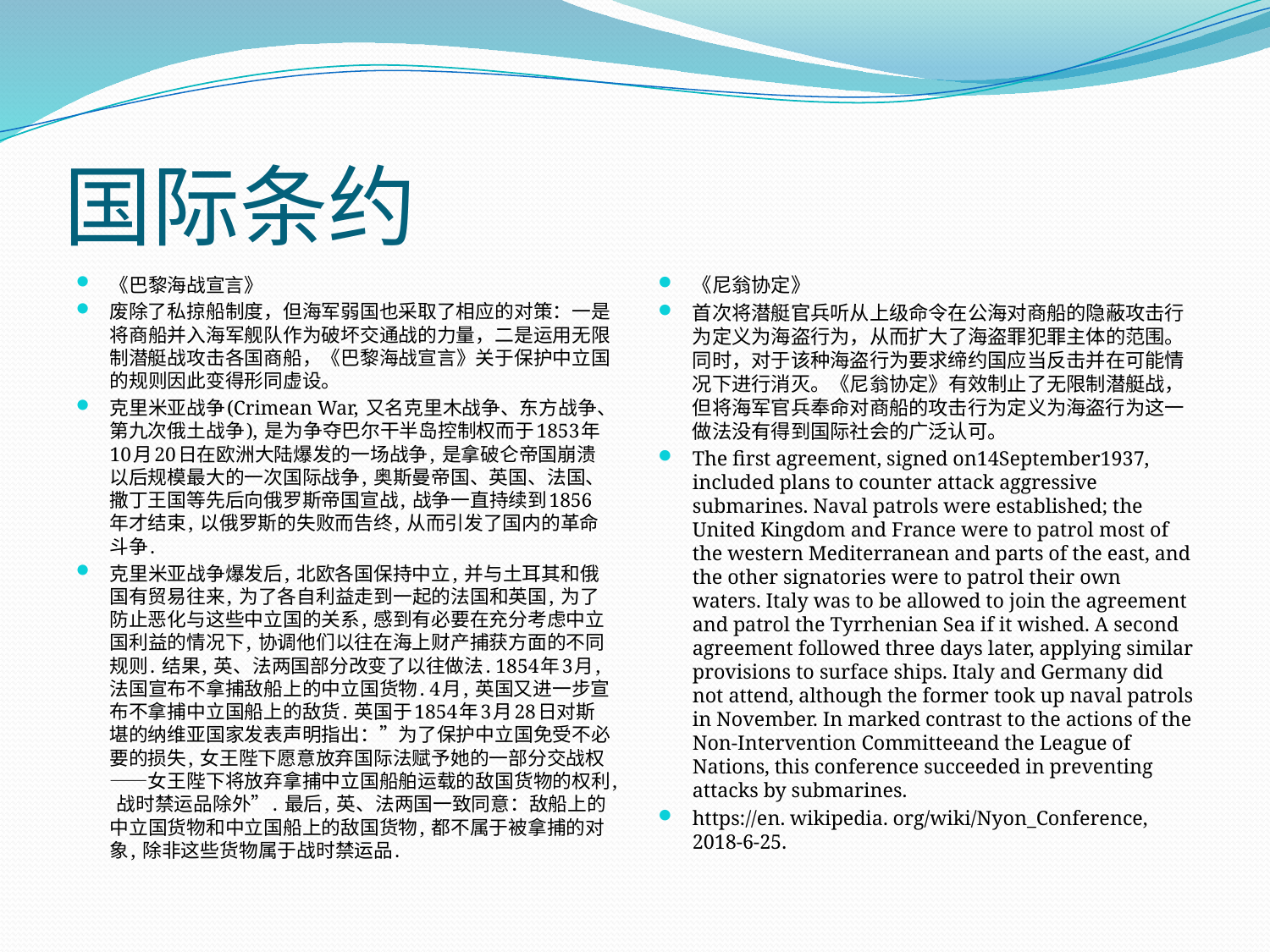

# 国际条约
《巴黎海战宣言》
废除了私掠船制度，但海军弱国也采取了相应的对策：一是将商船并入海军舰队作为破坏交通战的力量，二是运用无限制潜艇战攻击各国商船，《巴黎海战宣言》关于保护中立国的规则因此变得形同虚设。
克里米亚战争(Crimean War, 又名克里木战争、东方战争、第九次俄土战争), 是为争夺巴尔干半岛控制权而于1853年10月20日在欧洲大陆爆发的一场战争, 是拿破仑帝国崩溃以后规模最大的一次国际战争, 奥斯曼帝国、英国、法国、撒丁王国等先后向俄罗斯帝国宣战, 战争一直持续到1856年才结束, 以俄罗斯的失败而告终, 从而引发了国内的革命斗争.
克里米亚战争爆发后, 北欧各国保持中立, 并与土耳其和俄国有贸易往来, 为了各自利益走到一起的法国和英国, 为了防止恶化与这些中立国的关系, 感到有必要在充分考虑中立国利益的情况下, 协调他们以往在海上财产捕获方面的不同规则. 结果, 英、法两国部分改变了以往做法. 1854年3月, 法国宣布不拿捕敌船上的中立国货物. 4月, 英国又进一步宣布不拿捕中立国船上的敌货. 英国于1854年3月28日对斯堪的纳维亚国家发表声明指出：”为了保护中立国免受不必要的损失, 女王陛下愿意放弃国际法赋予她的一部分交战权——女王陛下将放弃拿捕中立国船舶运载的敌国货物的权利, 战时禁运品除外”. 最后, 英、法两国一致同意：敌船上的中立国货物和中立国船上的敌国货物, 都不属于被拿捕的对象, 除非这些货物属于战时禁运品.
《尼翁协定》
首次将潜艇官兵听从上级命令在公海对商船的隐蔽攻击行为定义为海盗行为，从而扩大了海盗罪犯罪主体的范围。同时，对于该种海盗行为要求缔约国应当反击并在可能情况下进行消灭。《尼翁协定》有效制止了无限制潜艇战，但将海军官兵奉命对商船的攻击行为定义为海盗行为这一做法没有得到国际社会的广泛认可。
The first agreement, signed on14September1937, included plans to counter attack aggressive submarines. Naval patrols were established; the United Kingdom and France were to patrol most of the western Mediterranean and parts of the east, and the other signatories were to patrol their own waters. Italy was to be allowed to join the agreement and patrol the Tyrrhenian Sea if it wished. A second agreement followed three days later, applying similar provisions to surface ships. Italy and Germany did not attend, although the former took up naval patrols in November. In marked contrast to the actions of the Non-Intervention Committeeand the League of Nations, this conference succeeded in preventing attacks by submarines.
https://en. wikipedia. org/wiki/Nyon_Conference, 2018-6-25.